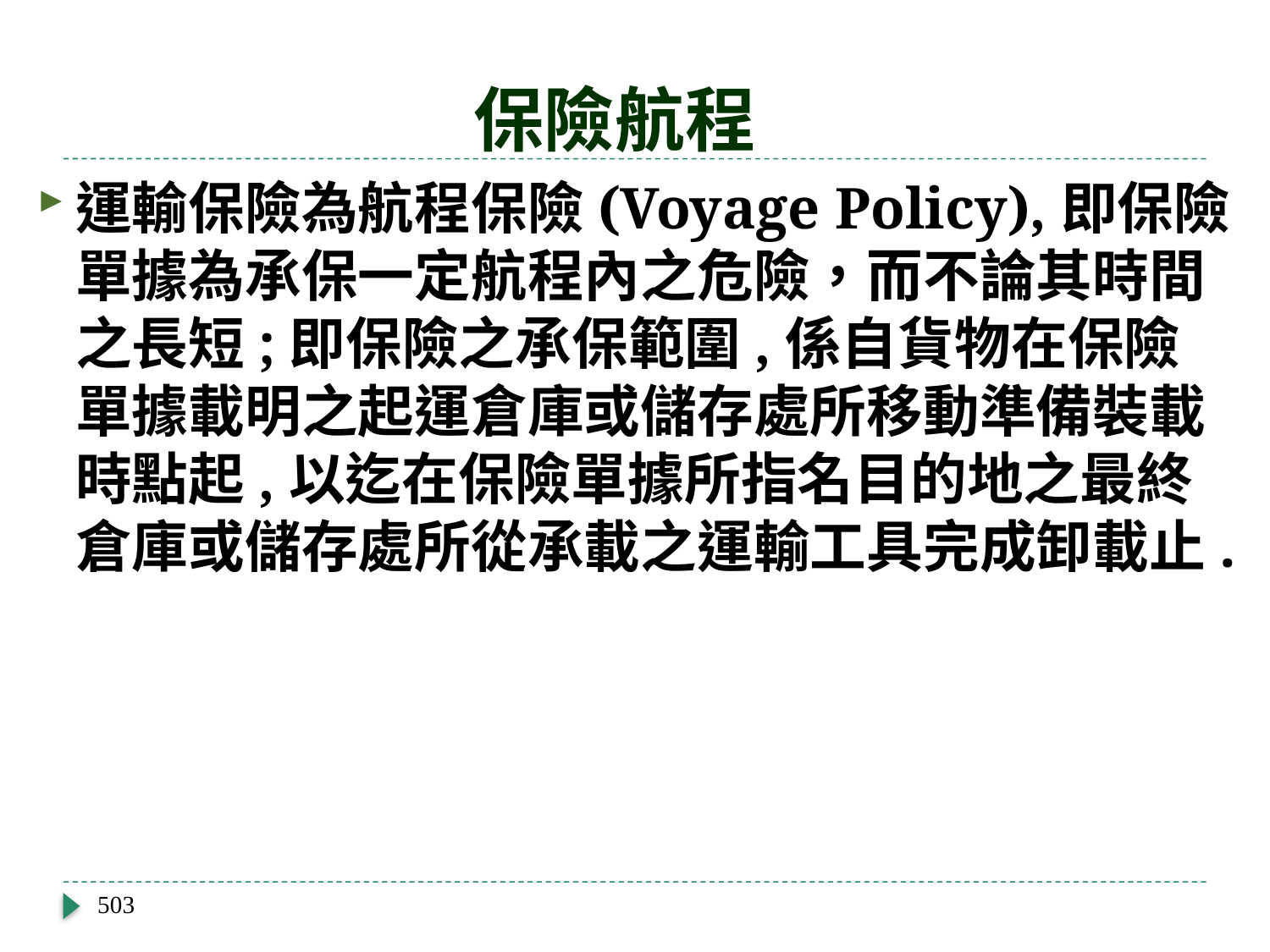

# 保險航程
運輸保險為航程保險(Voyage Policy),即保險單據為承保一定航程內之危險，而不論其時間之長短;即保險之承保範圍,係自貨物在保險單據載明之起運倉庫或儲存處所移動準備裝載時點起,以迄在保險單據所指名目的地之最終倉庫或儲存處所從承載之運輸工具完成卸載止.
503